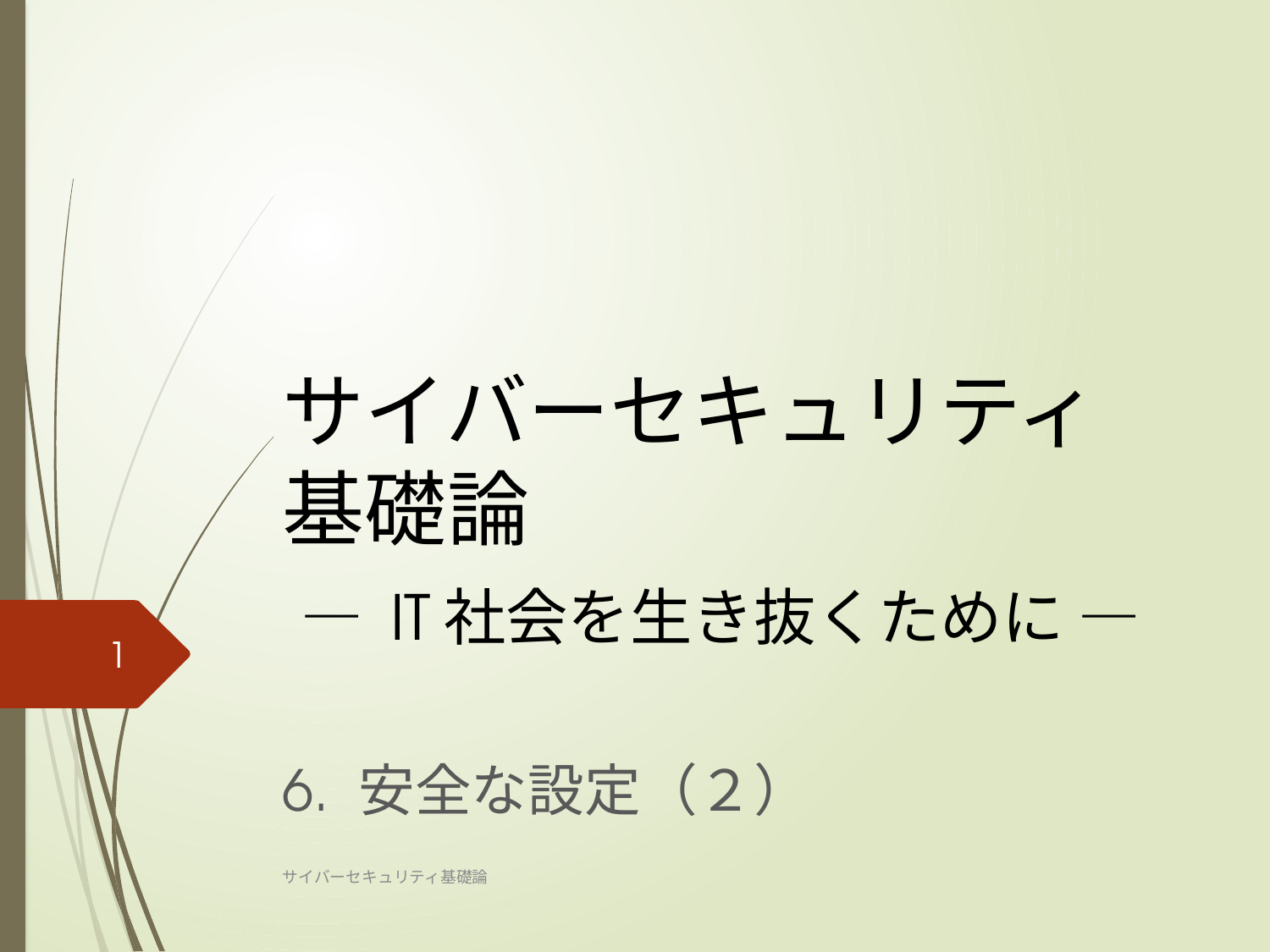

# サイバーセキュリティ基礎論 ― IT社会を生き抜くために ―
1

6. 安全な設定（２）

サイバーセキュリティ基礎論